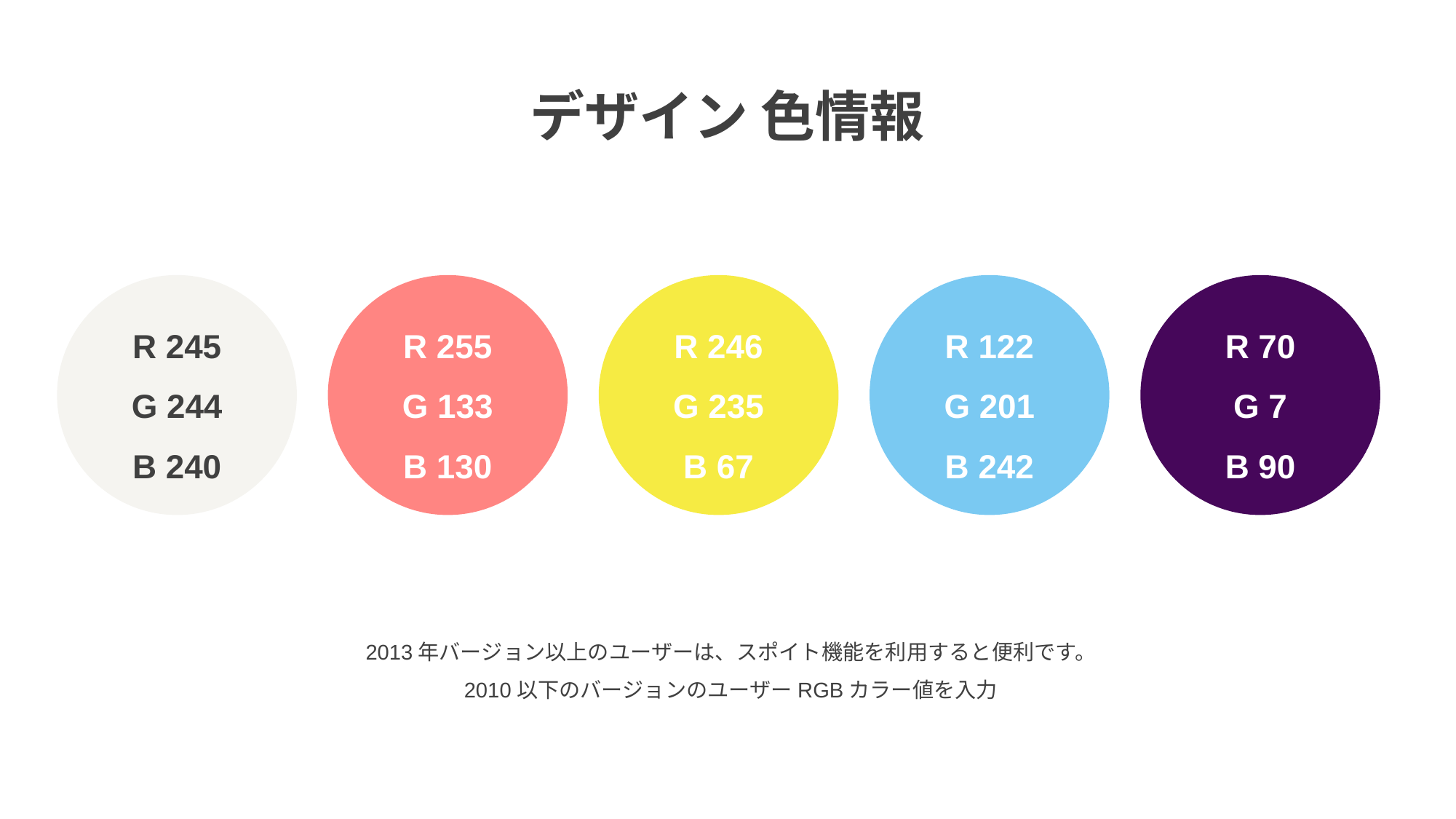

デザイン 色情報
R 245
G 244
B 240
R 255
G 133
B 130
R 246
G 235
B 67
R 122
G 201
B 242
R 70
G 7
B 90
2013年バージョン以上のユーザーは、スポイト機能を利用すると便利です。
2010以下のバージョンのユーザーRGBカラー値を入力